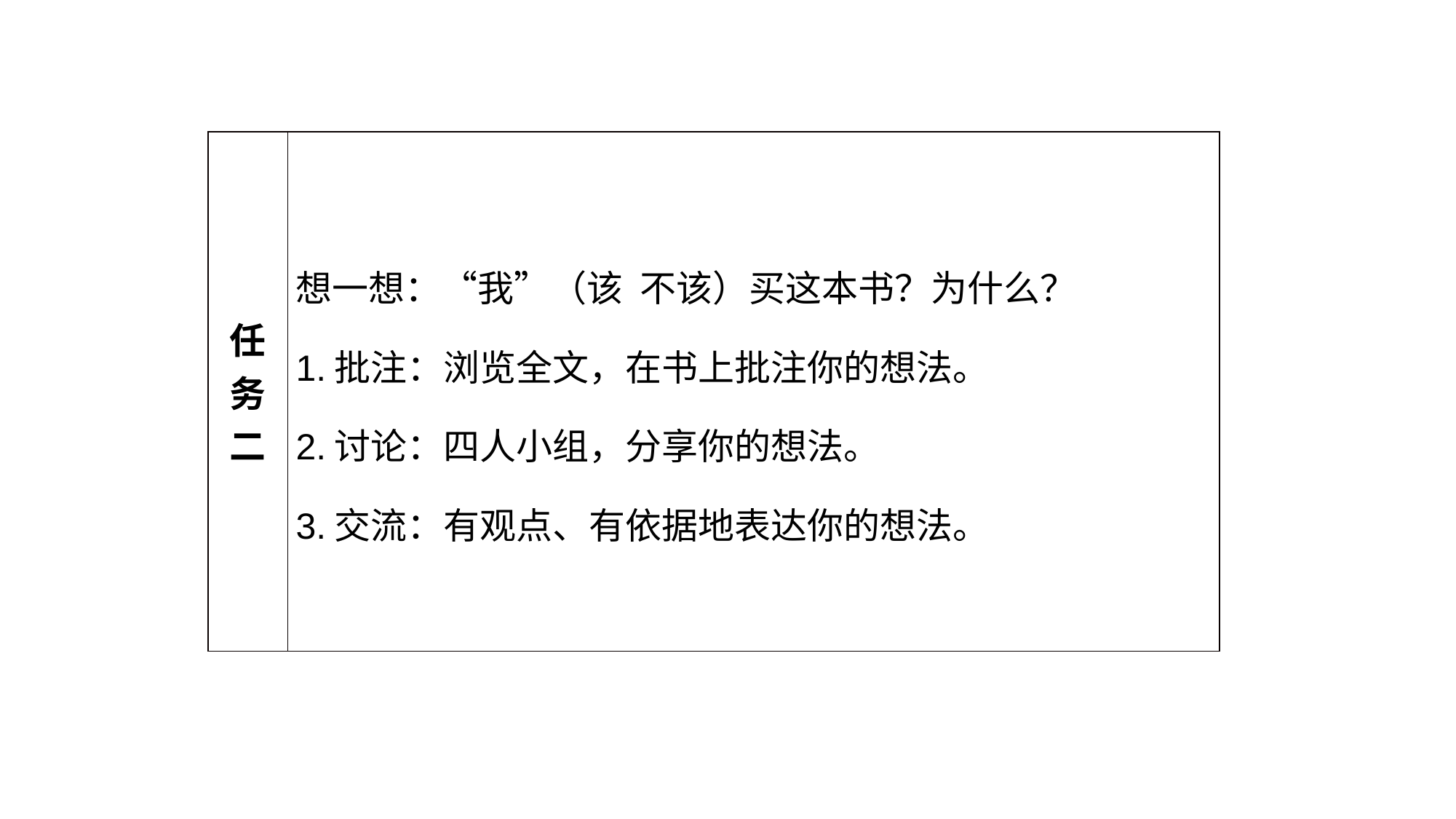

| 任务二 | 想一想：“我”（该 不该）买这本书？为什么？ 1.批注：浏览全文，在书上批注你的想法。 2.讨论：四人小组，分享你的想法。 3.交流：有观点、有依据地表达你的想法。 |
| --- | --- |